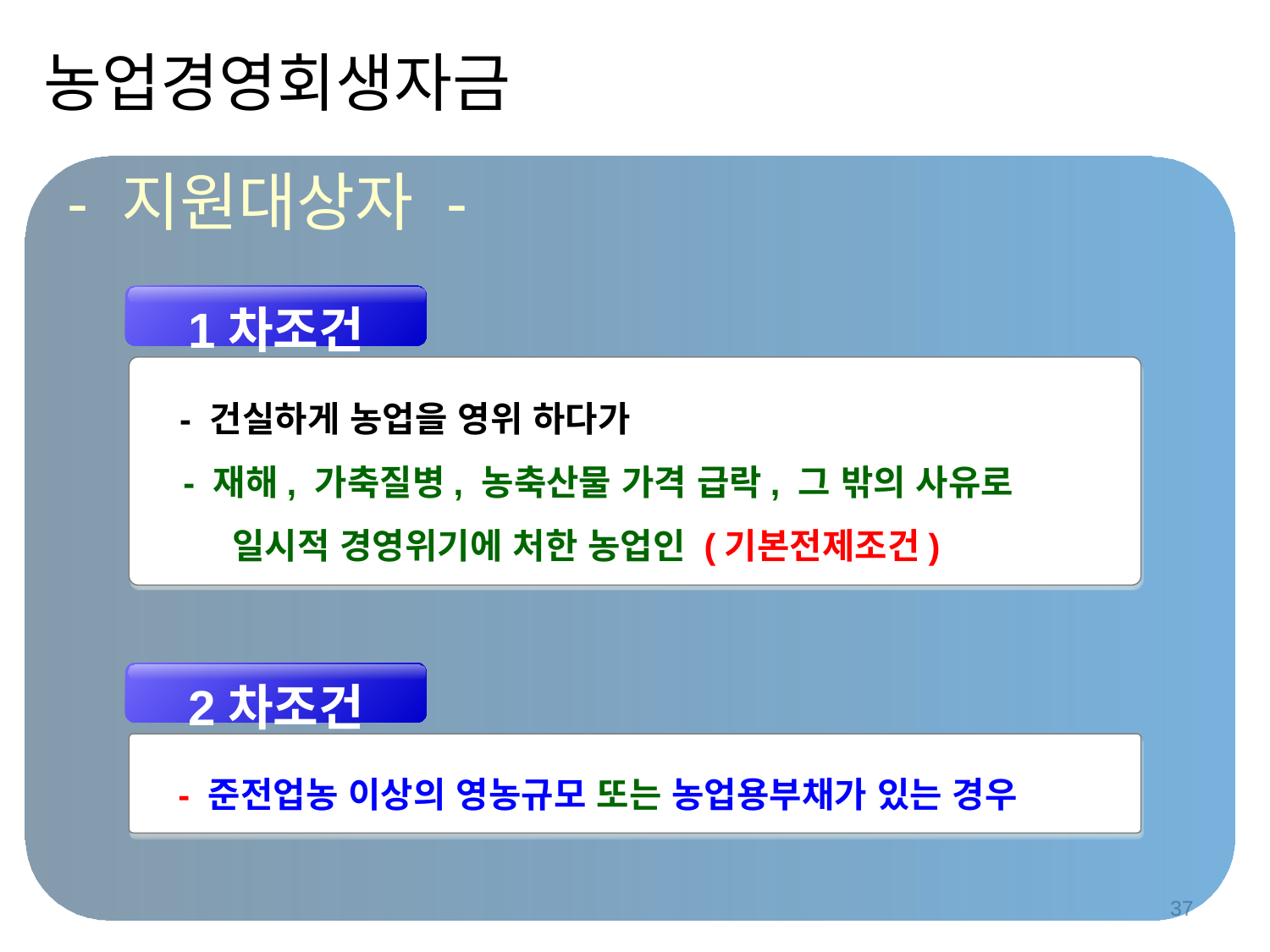

농업경영회생자금

- 지원대상자 -

1차조건
    - 건실하게 농업을 영위 하다가
    - 재해, 가축질병, 농축산물 가격 급락, 그 밖의 사유로
        일시적 경영위기에 처한 농업인 (기본전제조건)

2차조건
    - 준전업농 이상의 영농규모 또는 농업용부채가 있는 경우
37